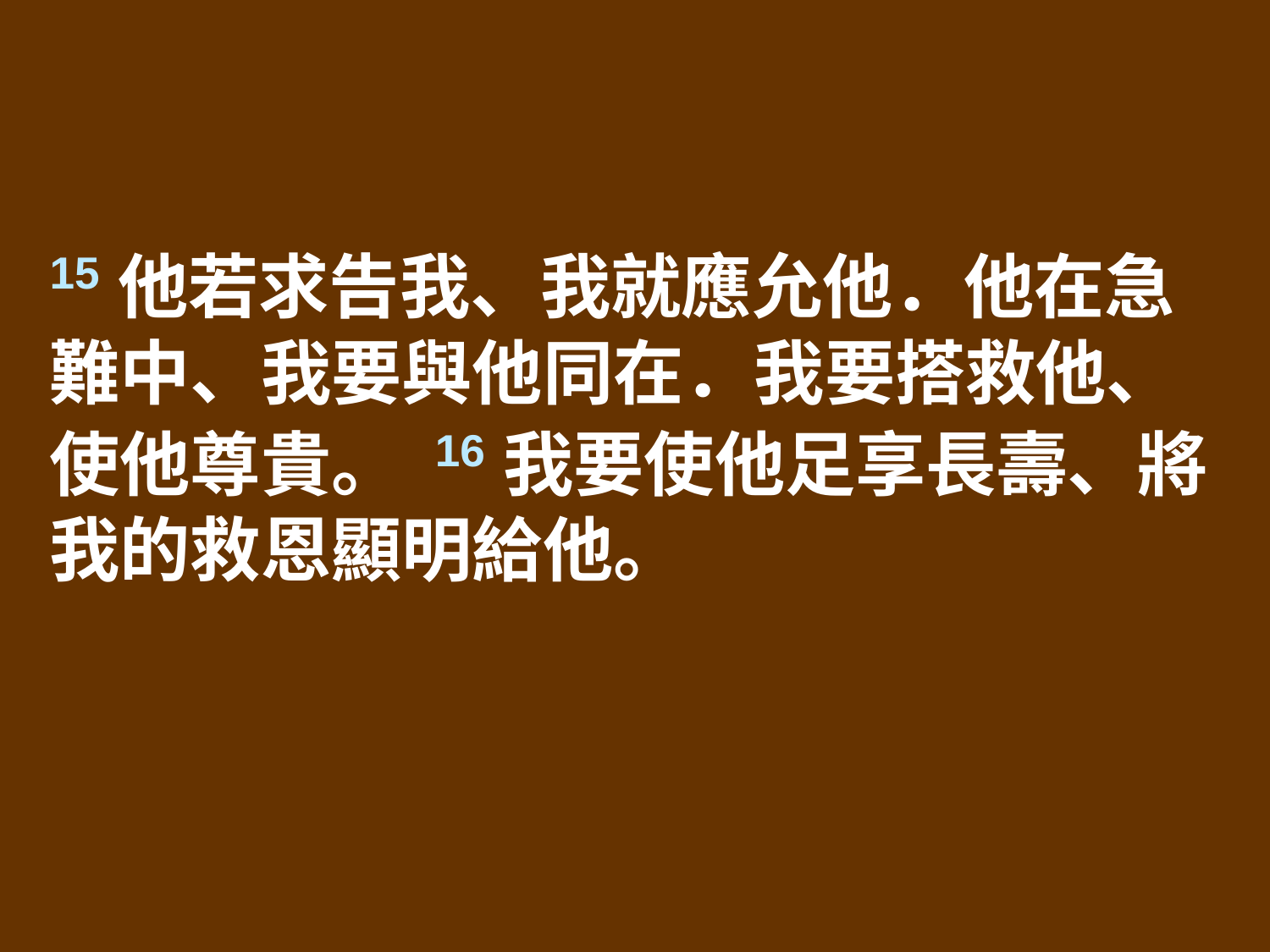

15他若求告我、我就應允他．他在急難中、我要與他同在．我要搭救他、使他尊貴。 16我要使他足享長壽、將我的救恩顯明給他。